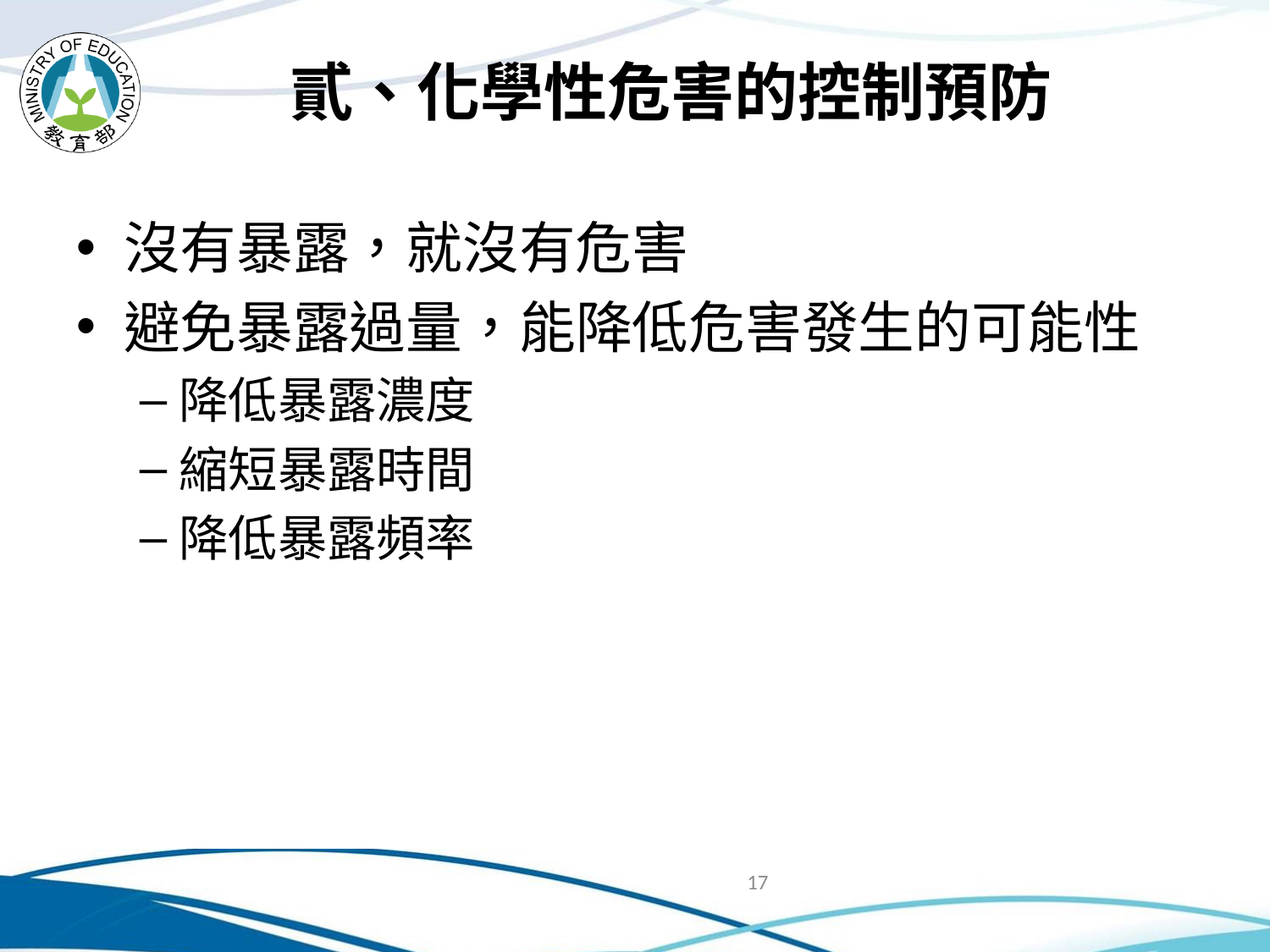

# 貳、化學性危害的控制預防
沒有暴露，就沒有危害
避免暴露過量，能降低危害發生的可能性
降低暴露濃度
縮短暴露時間
降低暴露頻率
17